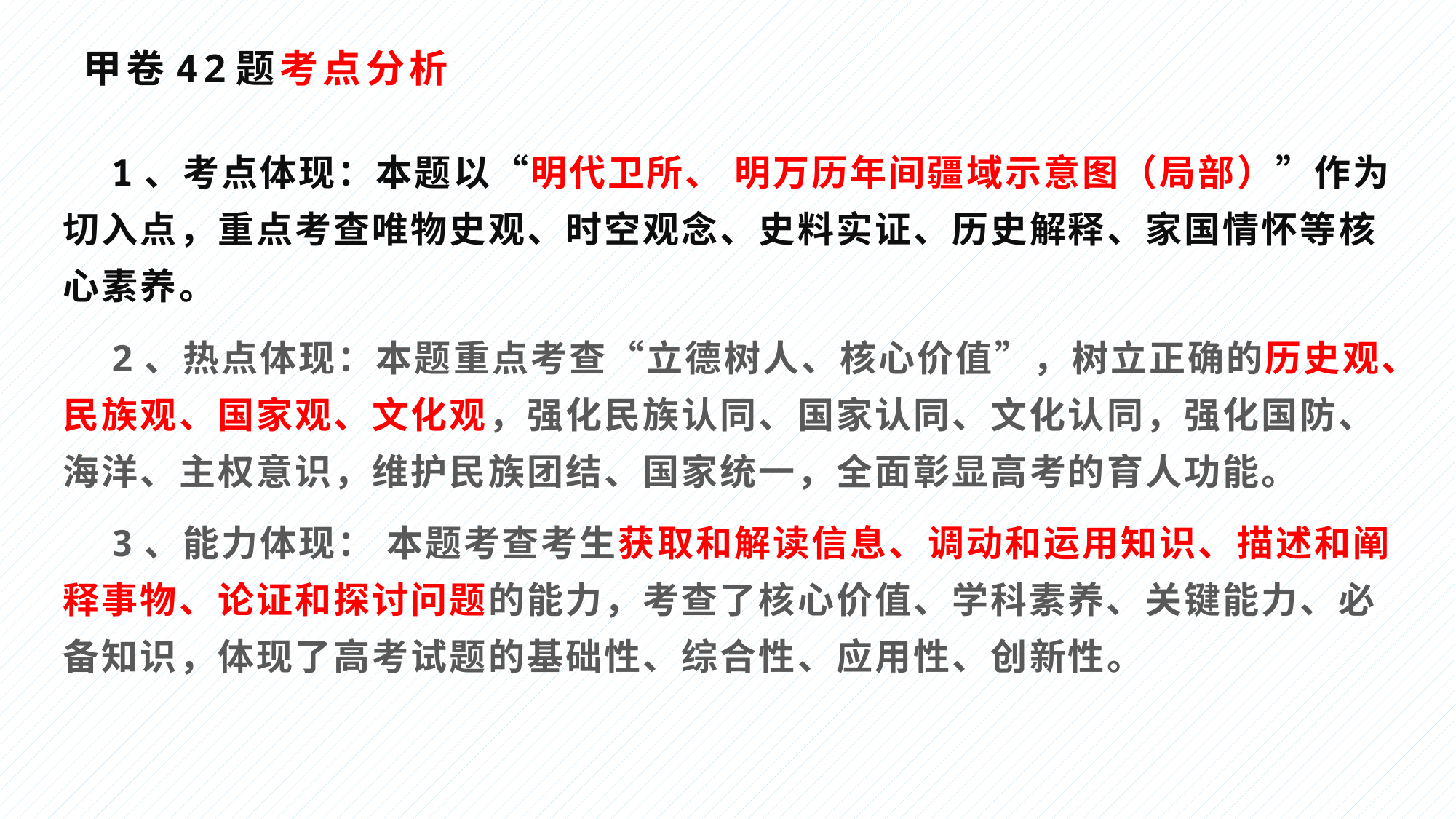

# 甲卷42题考点分析
  1、考点体现：本题以“明代卫所、 明万历年间疆域示意图（局部）”作为切入点，重点考查唯物史观、时空观念、史料实证、历史解释、家国情怀等核心素养。
  2、热点体现：本题重点考查“立德树人、核心价值”，树立正确的历史观、民族观、国家观、文化观，强化民族认同、国家认同、文化认同，强化国防、海洋、主权意识，维护民族团结、国家统一，全面彰显高考的育人功能。
  3、能力体现： 本题考查考生获取和解读信息、调动和运用知识、描述和阐释事物、论证和探讨问题的能力，考查了核心价值、学科素养、关键能力、必备知识，体现了高考试题的基础性、综合性、应用性、创新性。